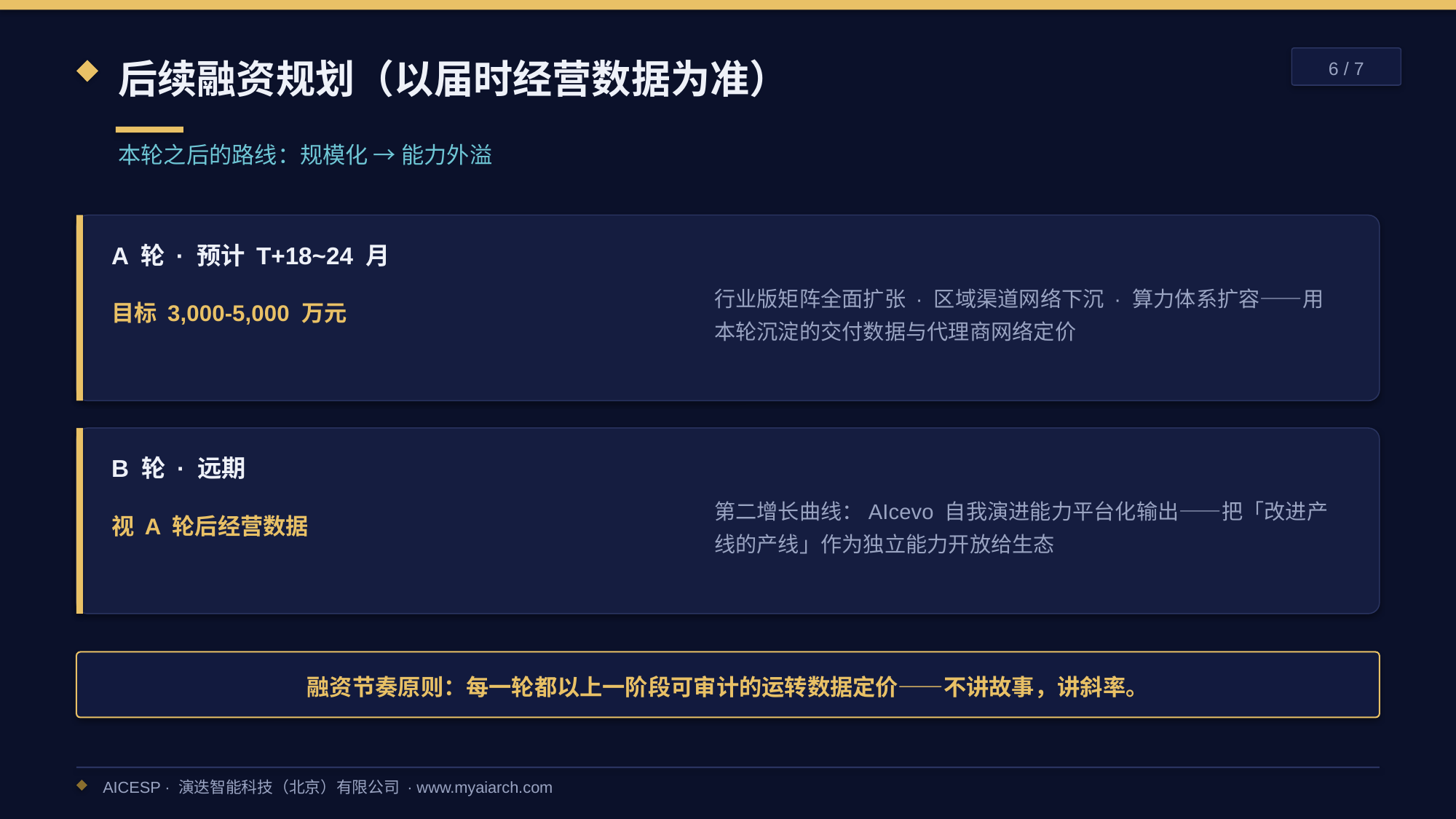

后续融资规划（以届时经营数据为准）

6 / 7

本轮之后的路线：规模化 → 能力外溢

A 轮 · 预计 T+18~24 月
行业版矩阵全面扩张 · 区域渠道网络下沉 · 算力体系扩容——用本轮沉淀的交付数据与代理商网络定价
目标 3,000-5,000 万元

B 轮 · 远期
第二增长曲线：AIcevo 自我演进能力平台化输出——把「改进产线的产线」作为独立能力开放给生态
视 A 轮后经营数据

融资节奏原则：每一轮都以上一阶段可审计的运转数据定价——不讲故事，讲斜率。

AICESP · 演迭智能科技（北京）有限公司 · www.myaiarch.com